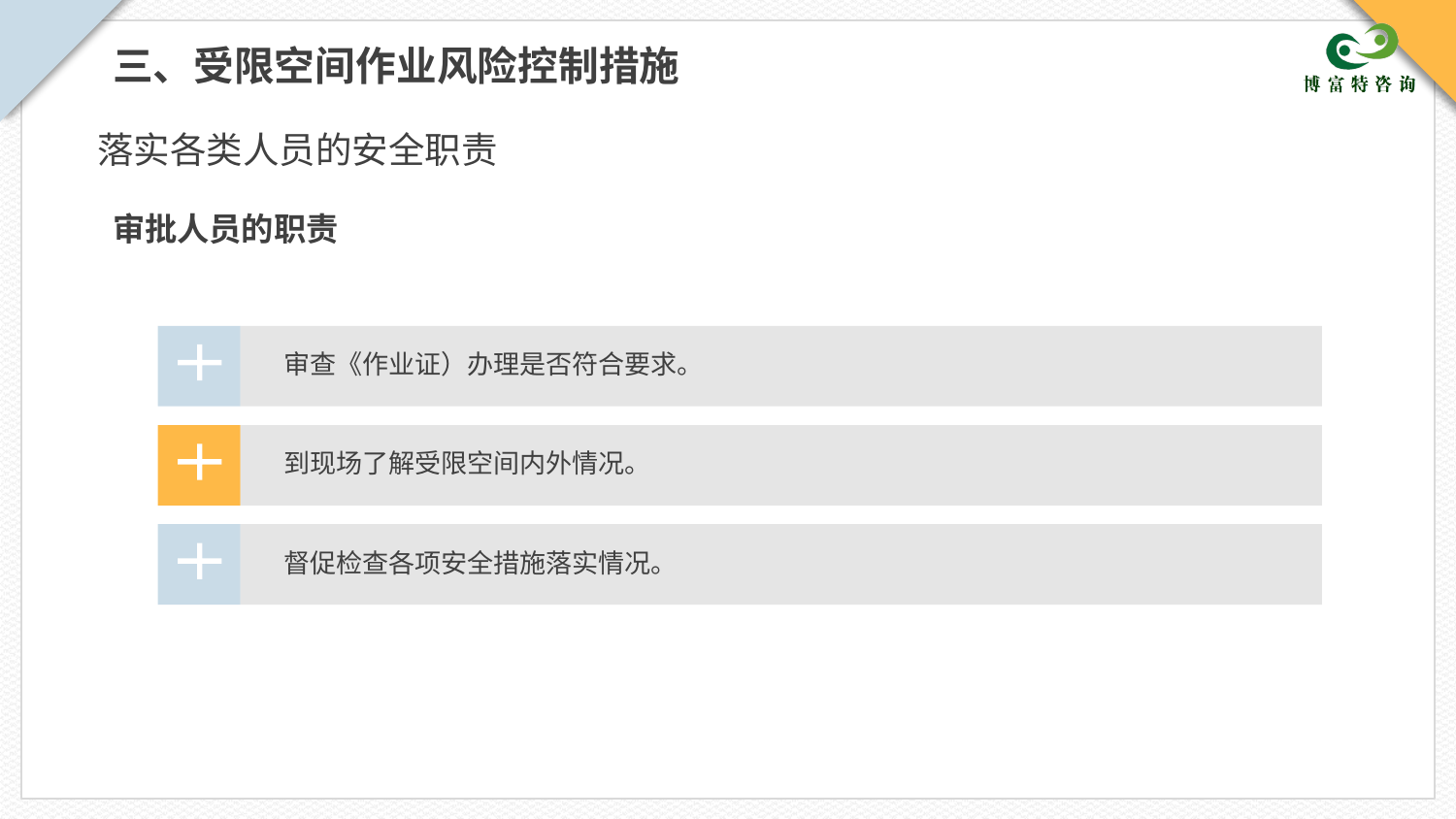

三、受限空间作业风险控制措施
落实各类人员的安全职责
审批人员的职责

审查《作业证）办理是否符合要求。

到现场了解受限空间内外情况。

督促检查各项安全措施落实情况。